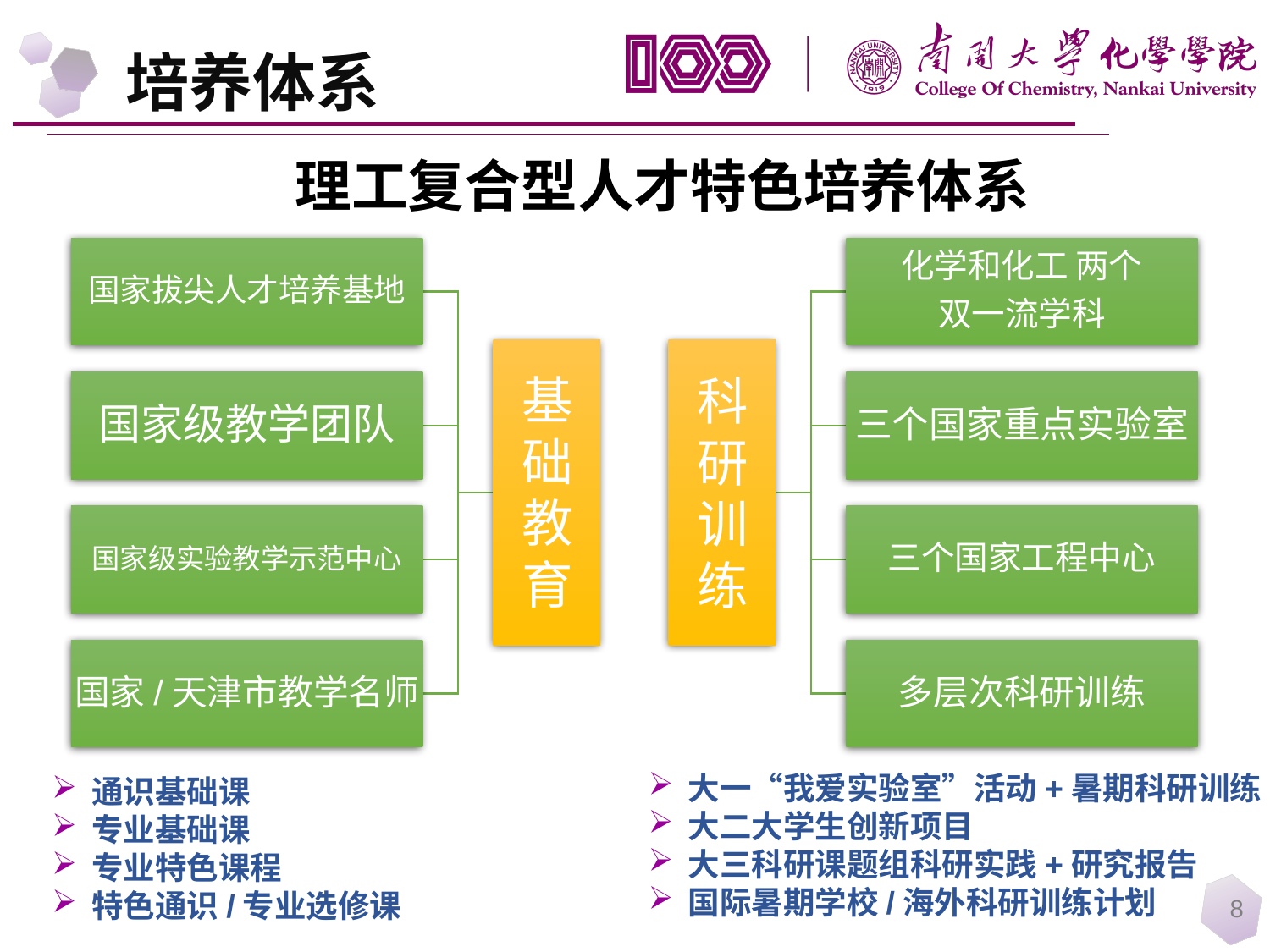

培养体系
理工复合型人才特色培养体系

国家拔尖人才培养基地
国家级教学团队
国家级实验教学示范中心
国家/天津市教学名师

化学和化工 两个
双一流学科
三个国家重点实验室
三个国家工程中心
多层次科研训练
基
础
教
育
科
研
训
练
大一“我爱实验室”活动+暑期科研训练
大二大学生创新项目
大三科研课题组科研实践+研究报告
国际暑期学校/海外科研训练计划
通识基础课
专业基础课
专业特色课程
特色通识/专业选修课
8